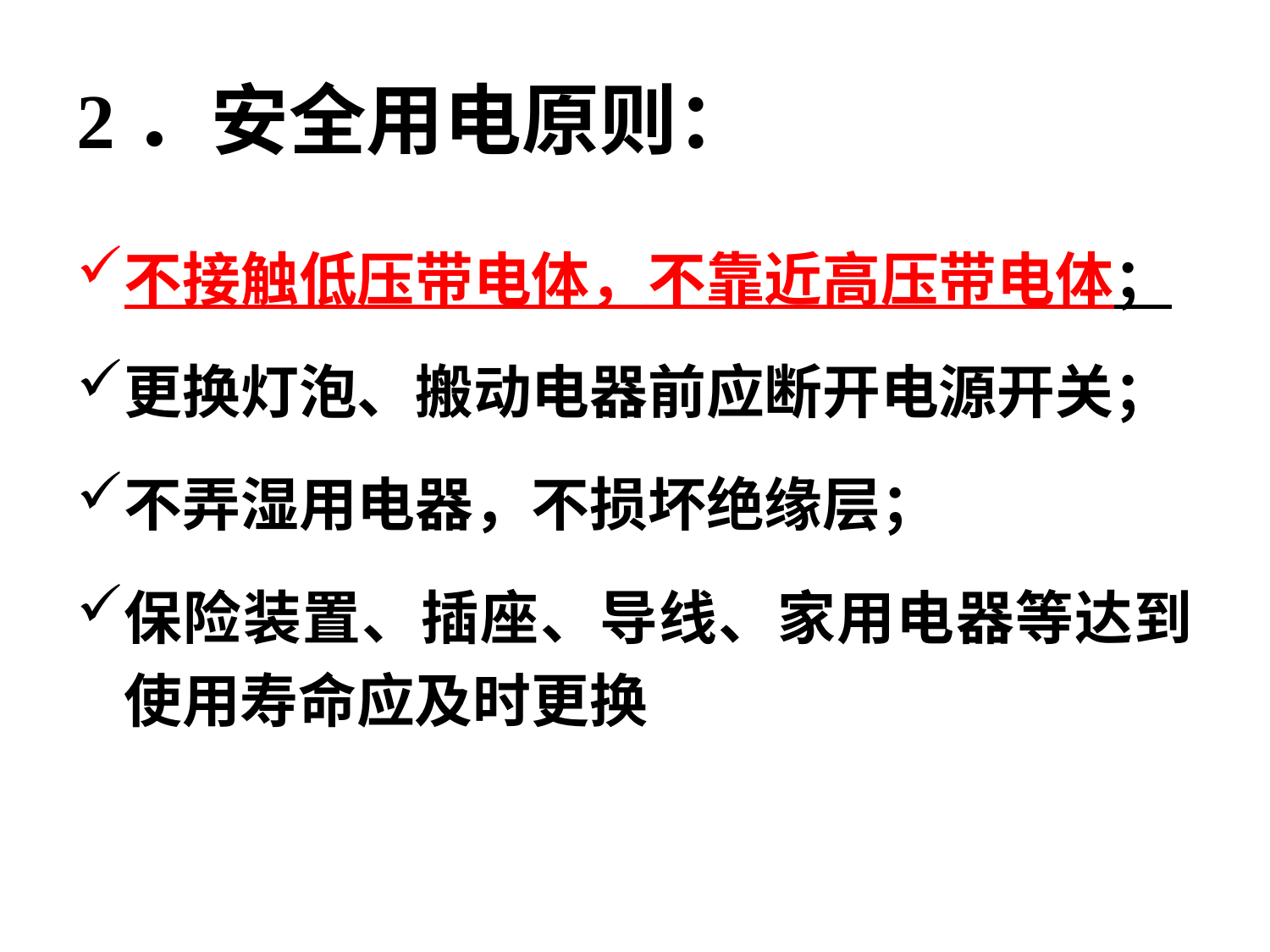

# 2．安全用电原则：
不接触低压带电体，不靠近高压带电体；
更换灯泡、搬动电器前应断开电源开关；
不弄湿用电器，不损坏绝缘层；
保险装置、插座、导线、家用电器等达到使用寿命应及时更换